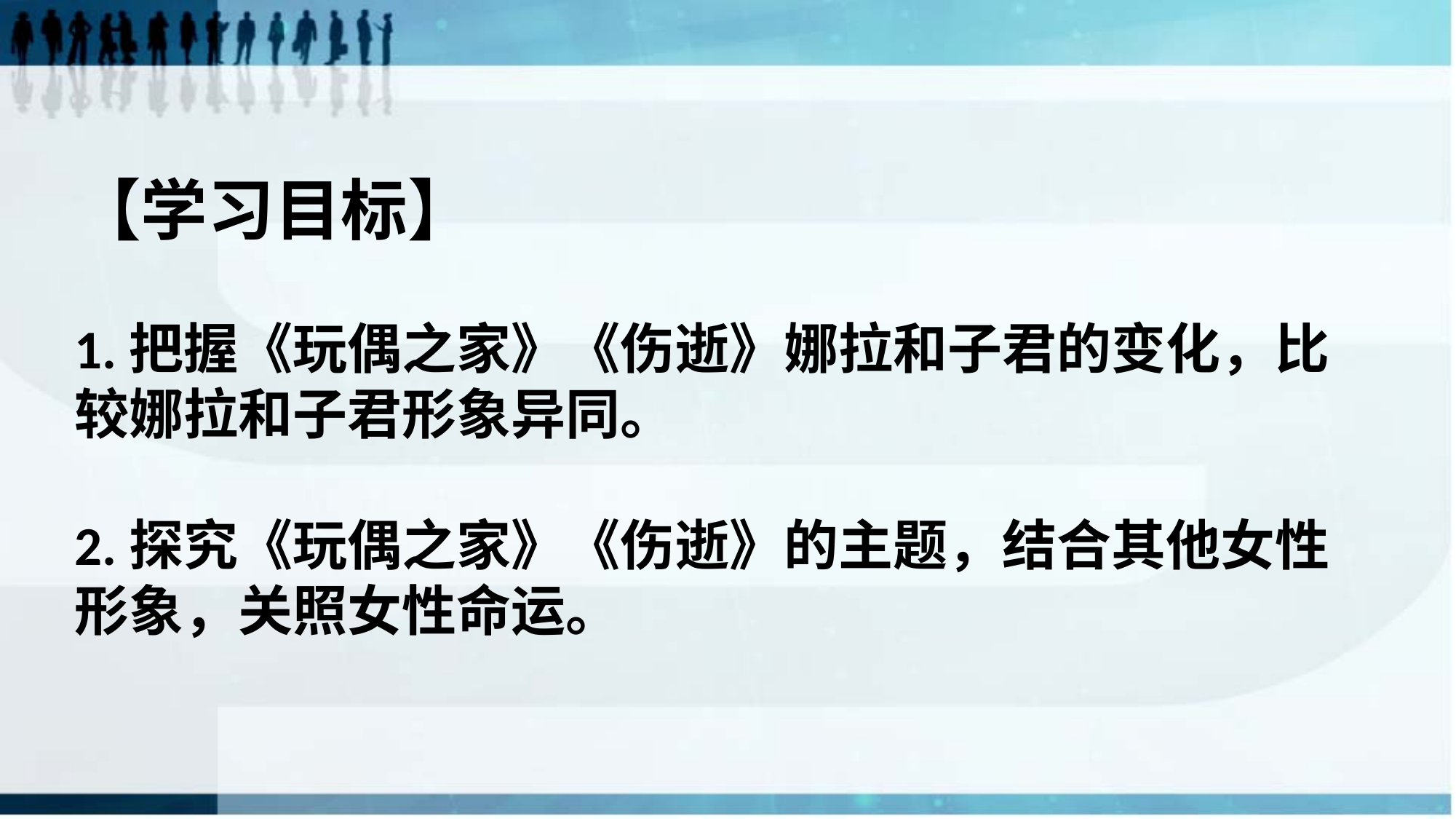

【学习目标】

1.把握《玩偶之家》《伤逝》娜拉和子君的变化，比较娜拉和子君形象异同。

2.探究《玩偶之家》《伤逝》的主题，结合其他女性形象，关照女性命运。